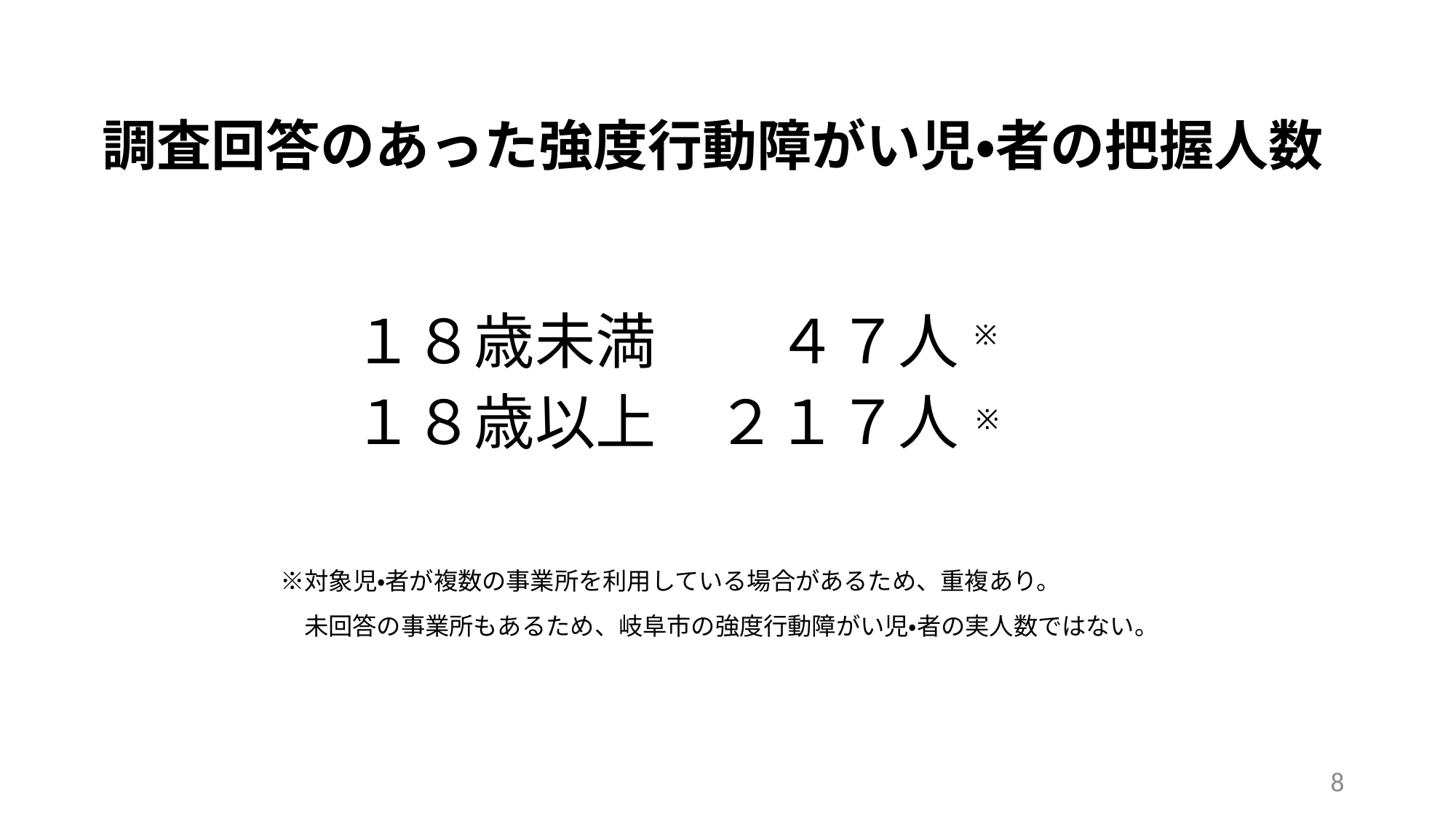

# 調査回答のあった強度行動障がい児・者の把握人数

　　　　１８歳未満　　４７人
　　　　１８歳以上　２１７人

　　　　※対象児・者が複数の事業所を利用している場合があるため、重複あり。
　　　　　　　　未回答の事業所もあるため、岐阜市の強度行動障がい児・者の実人数ではない。
※
※
8